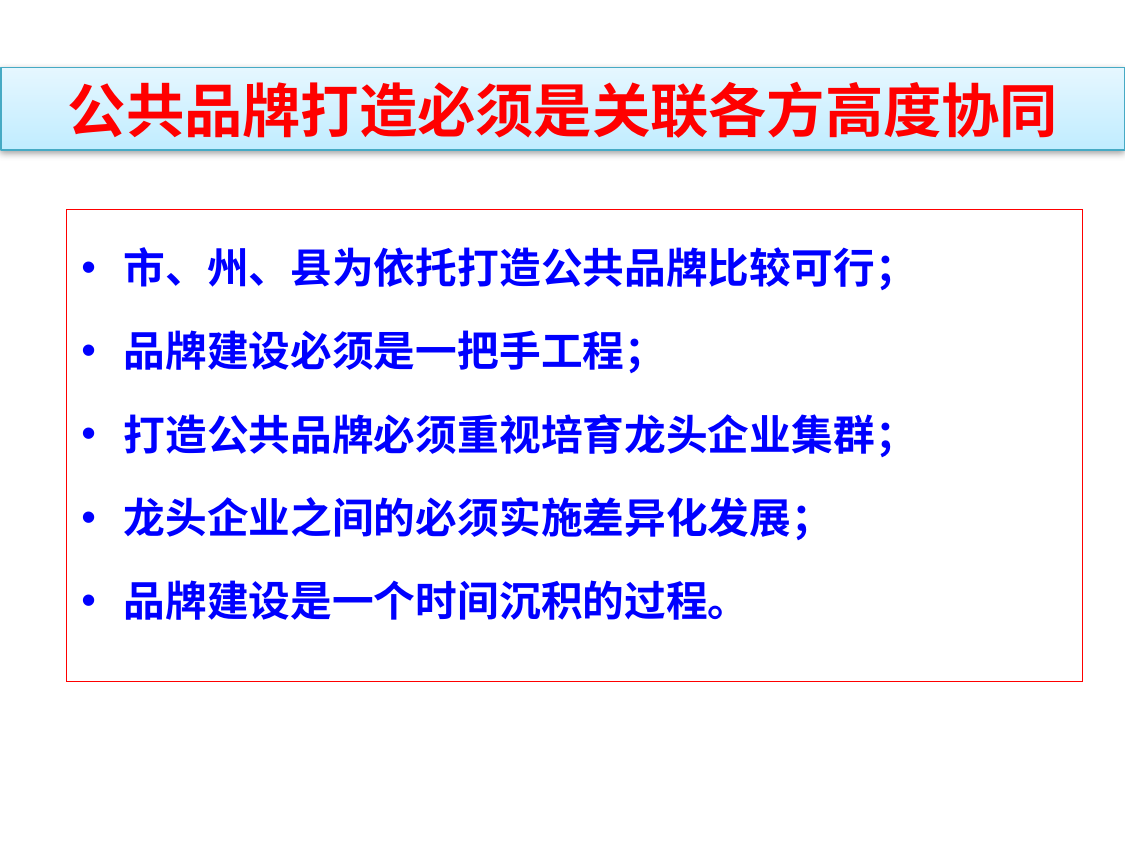

# 公共品牌打造必须是关联各方高度协同
市、州、县为依托打造公共品牌比较可行；
品牌建设必须是一把手工程；
打造公共品牌必须重视培育龙头企业集群；
龙头企业之间的必须实施差异化发展；
品牌建设是一个时间沉积的过程。